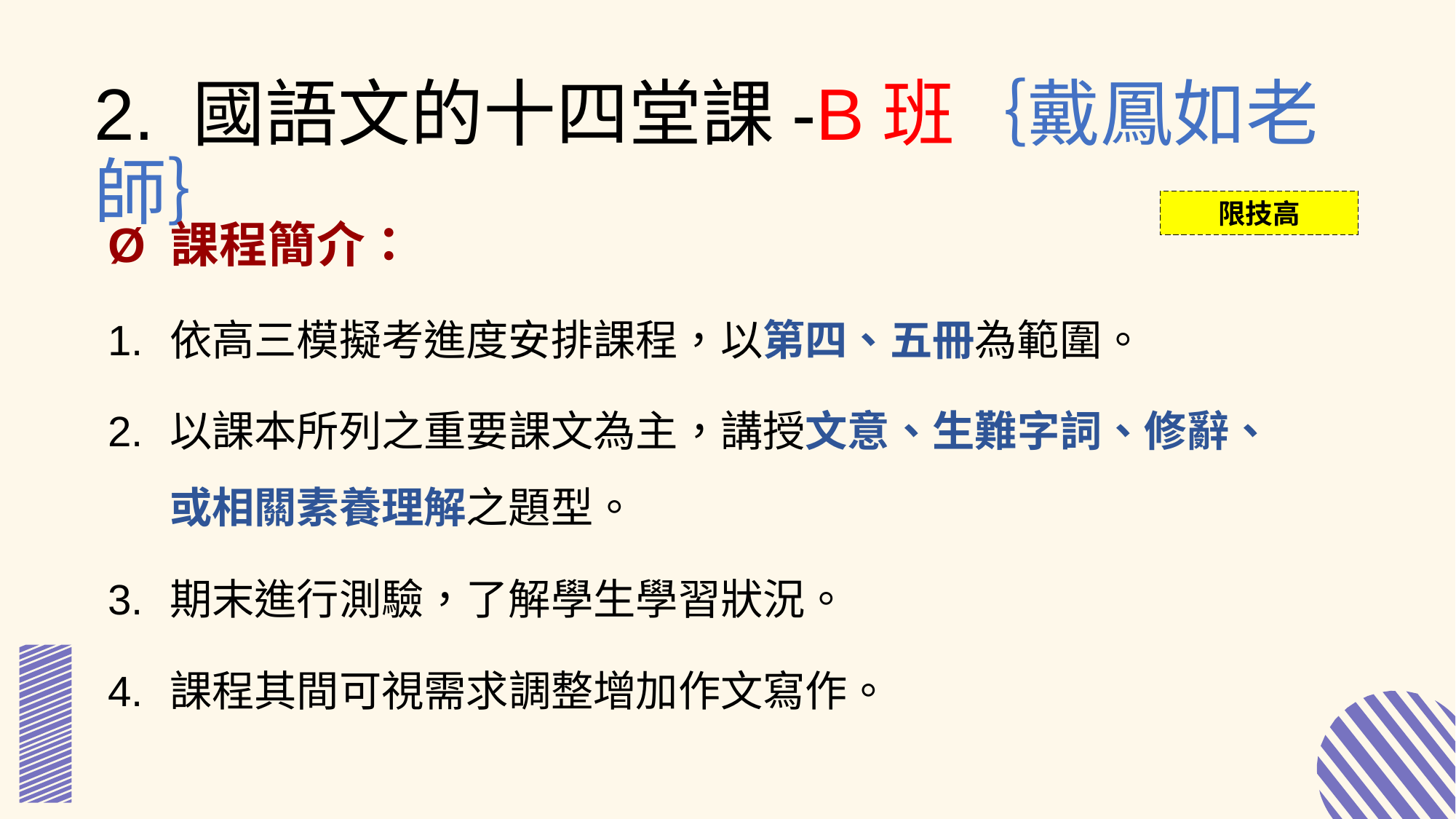

2. 國語文的十四堂課-B班｛戴鳳如老師｝
限技高
Ø 課程簡介：
依高三模擬考進度安排課程，以第四、五冊為範圍。
以課本所列之重要課文為主，講授文意、生難字詞、修辭、
或相關素養理解之題型。
期末進行測驗，了解學生學習狀況。
課程其間可視需求調整增加作文寫作。